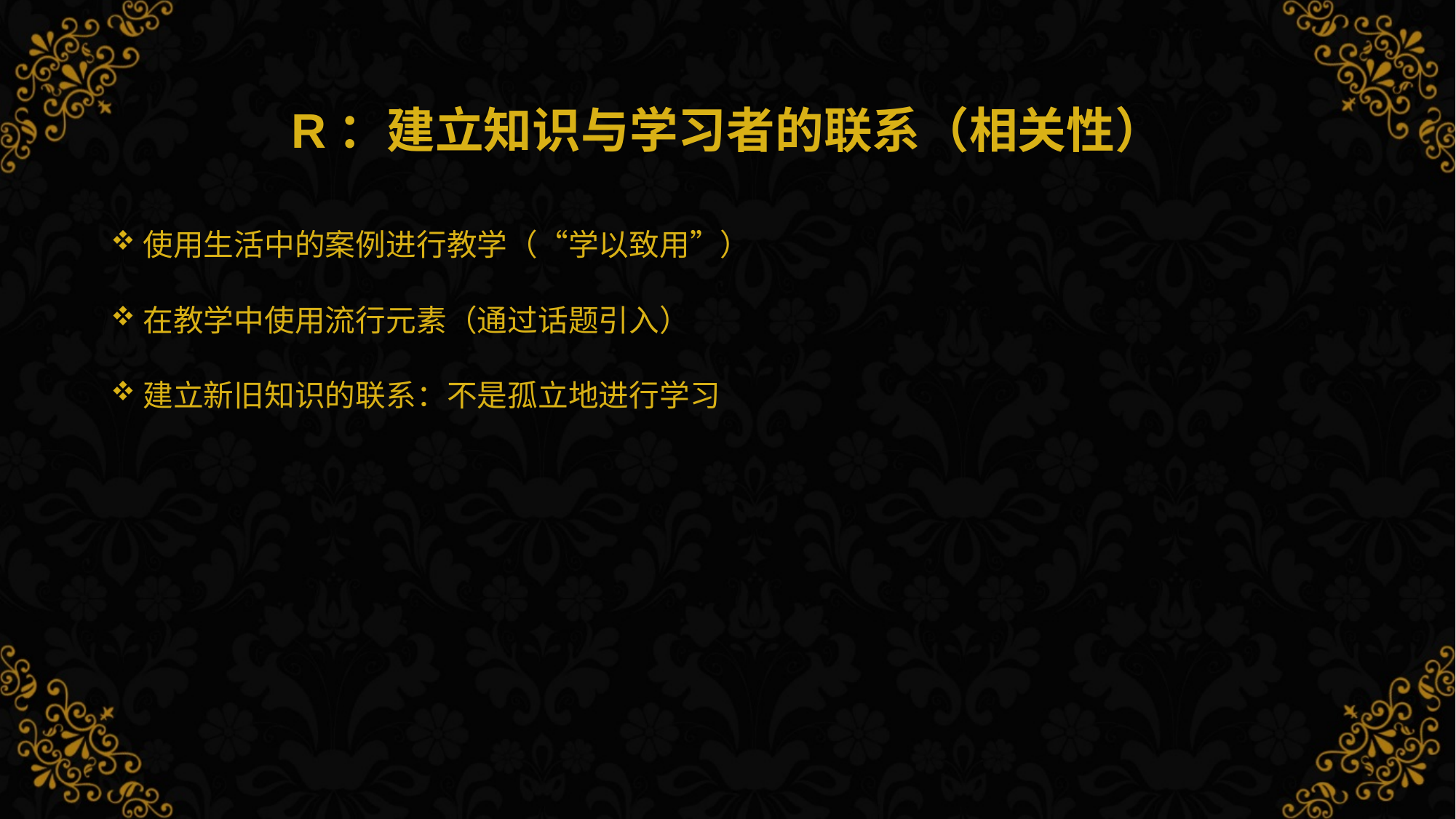

# R：建立知识与学习者的联系（相关性）
使用生活中的案例进行教学（“学以致用”）
在教学中使用流行元素（通过话题引入）
建立新旧知识的联系：不是孤立地进行学习